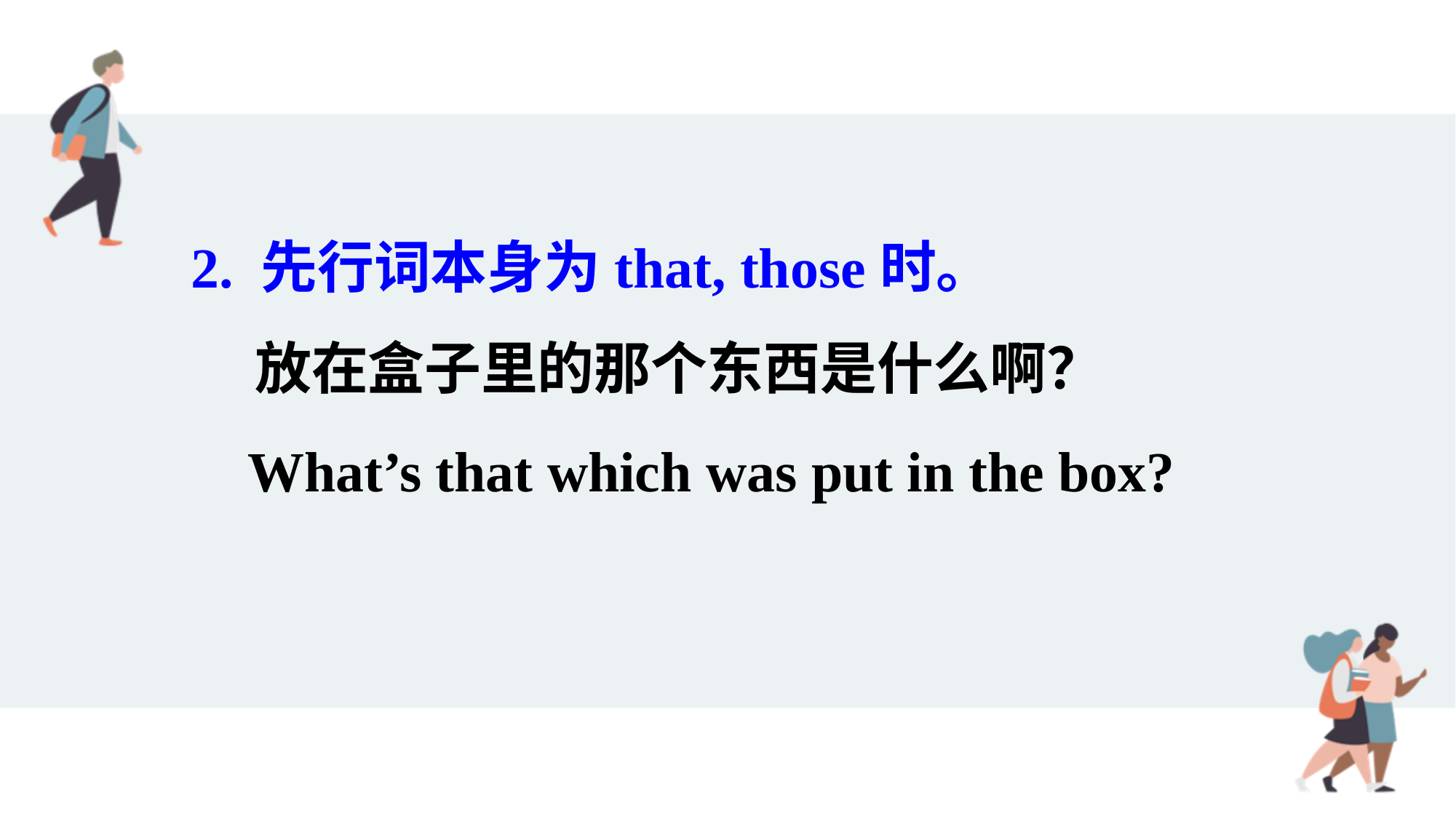

2. 先行词本身为that, those时。
     放在盒子里的那个东西是什么啊？
     What’s that which was put in the box?